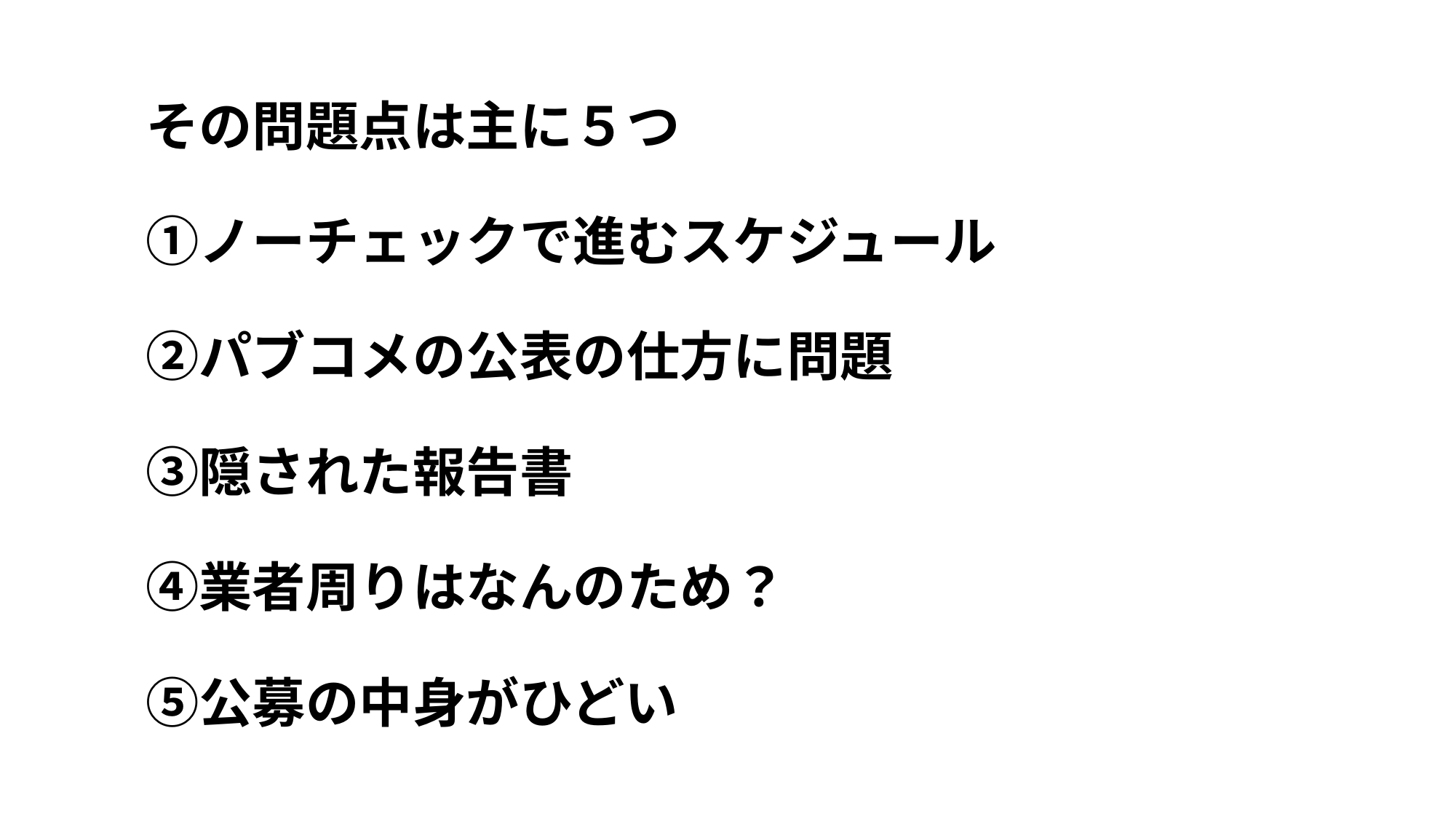

# その問題点は主に５つ ①ノーチェックで進むスケジュール ②パブコメの公表の仕方に問題 ③隠された報告書 ④業者周りはなんのため？ ⑤公募の中身がひどい